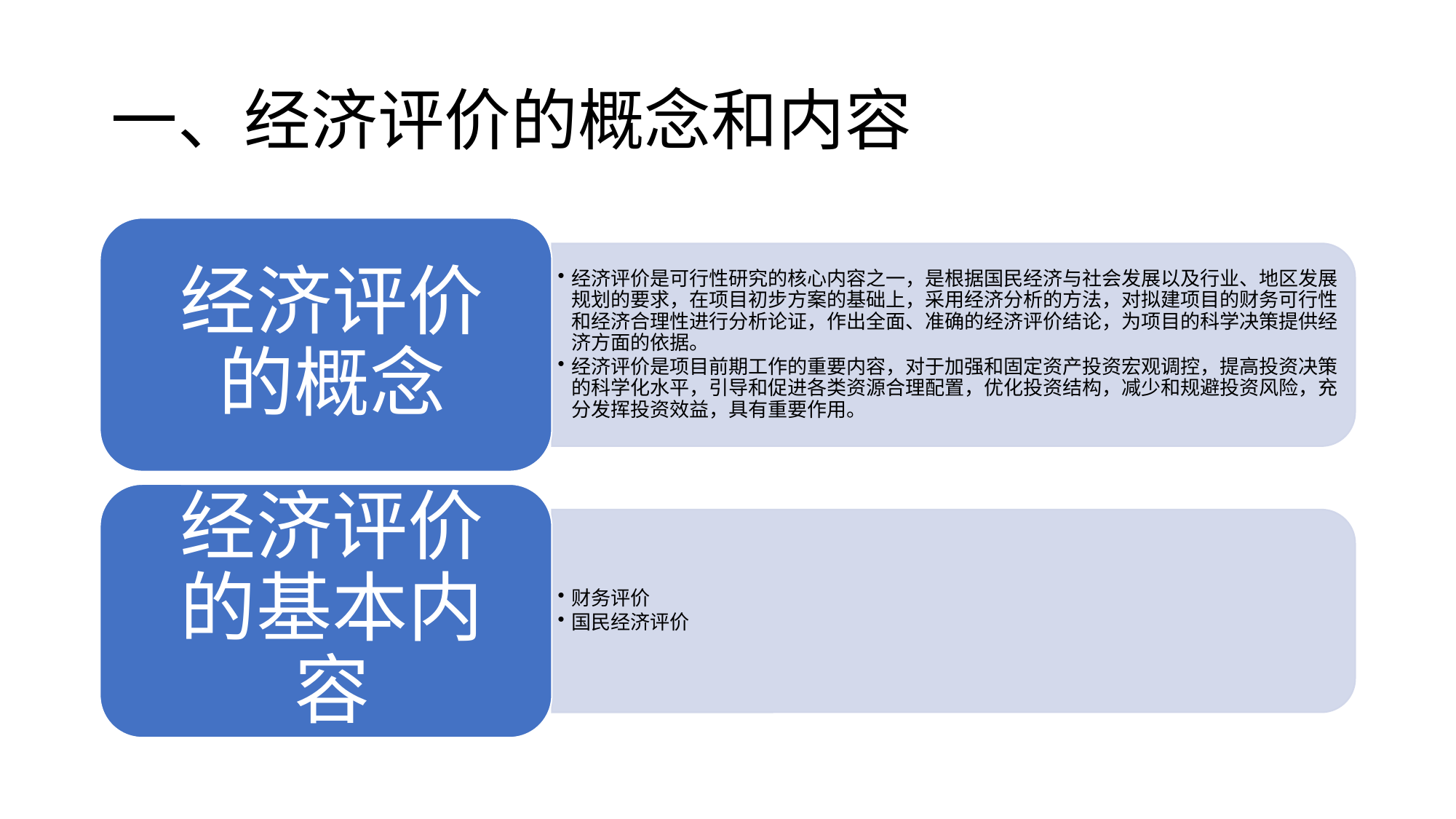

# 一、经济评价的概念和内容
经济评价是可行性研究的核心内容之一，是根据国民经济与社会发展以及行业、地区发展规划的要求，在项目初步方案的基础上，采用经济分析的方法，对拟建项目的财务可行性和经济合理性进行分析论证，作出全面、准确的经济评价结论，为项目的科学决策提供经济方面的依据。
经济评价是项目前期工作的重要内容，对于加强和固定资产投资宏观调控，提高投资决策的科学化水平，引导和促进各类资源合理配置，优化投资结构，减少和规避投资风险，充分发挥投资效益，具有重要作用。
经济评价的概念
财务评价
国民经济评价
经济评价的基本内容